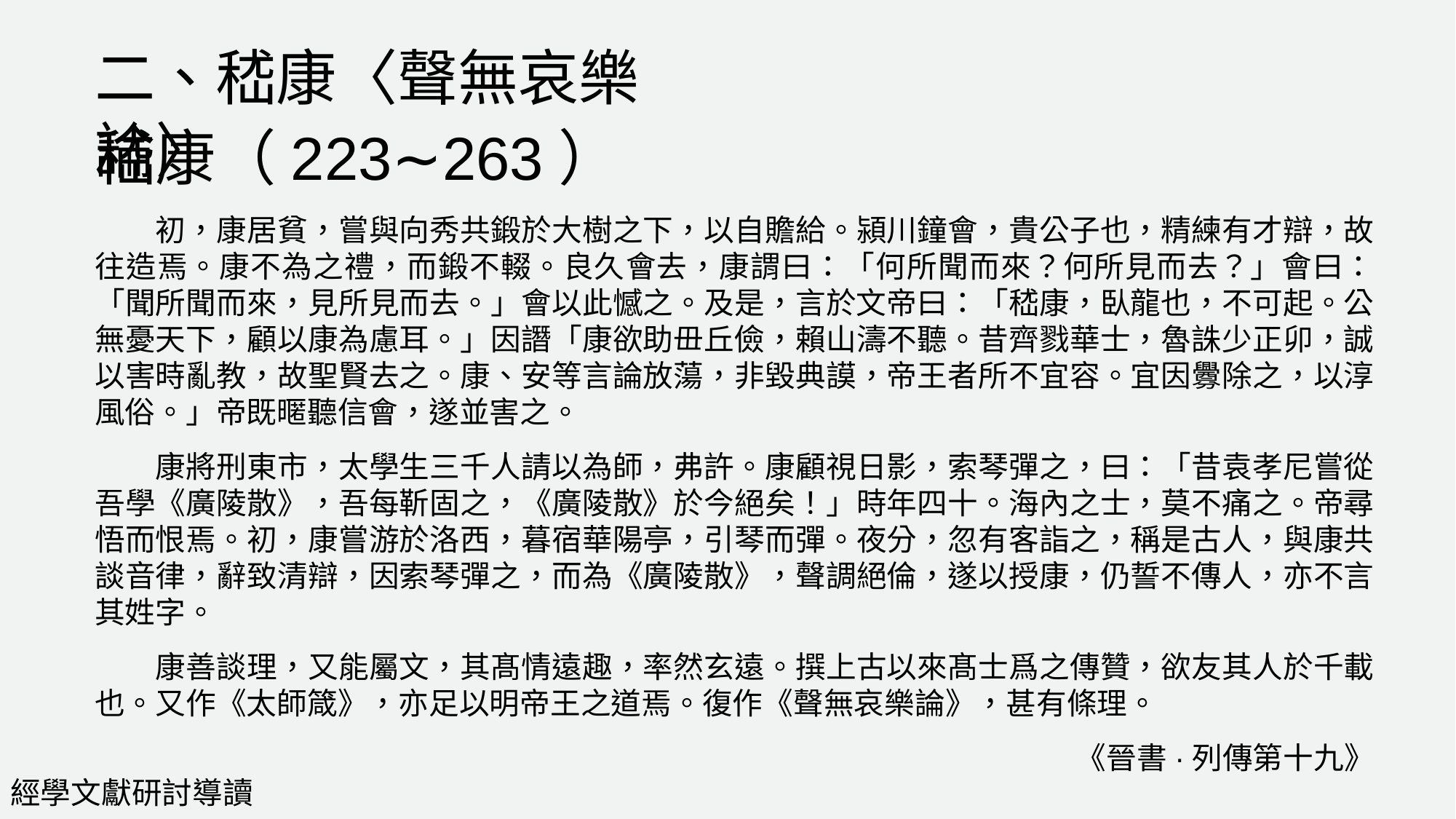

二、嵇康〈聲無哀樂論〉
嵇康（223∼263）

　　初，康居貧，嘗與向秀共鍛於大樹之下，以自贍給。潁川鐘會，貴公子也，精練有才辯，故往造焉。康不為之禮，而鍛不輟。良久會去，康謂曰：「何所聞而來？何所見而去？」會曰：「聞所聞而來，見所見而去。」會以此憾之。及是，言於文帝曰：「嵇康，臥龍也，不可起。公無憂天下，顧以康為慮耳。」因譖「康欲助毌丘儉，賴山濤不聽。昔齊戮華士，魯誅少正卯，誠以害時亂教，故聖賢去之。康、安等言論放蕩，非毀典謨，帝王者所不宜容。宜因釁除之，以淳風俗。」帝既暱聽信會，遂並害之。

　　康將刑東市，太學生三千人請以為師，弗許。康顧視日影，索琴彈之，曰：「昔袁孝尼嘗從吾學《廣陵散》，吾每靳固之，《廣陵散》於今絕矣！」時年四十。海內之士，莫不痛之。帝尋悟而恨焉。初，康嘗游於洛西，暮宿華陽亭，引琴而彈。夜分，忽有客詣之，稱是古人，與康共談音律，辭致清辯，因索琴彈之，而為《廣陵散》，聲調絕倫，遂以授康，仍誓不傳人，亦不言其姓字。

　　康善談理，又能屬文，其髙情遠趣，率然玄遠。撰上古以來髙士爲之傳贊，欲友其人於千載也。又作《太師箴》，亦足以明帝王之道焉。復作《聲無哀樂論》，甚有條理。

《晉書·列傳第十九》